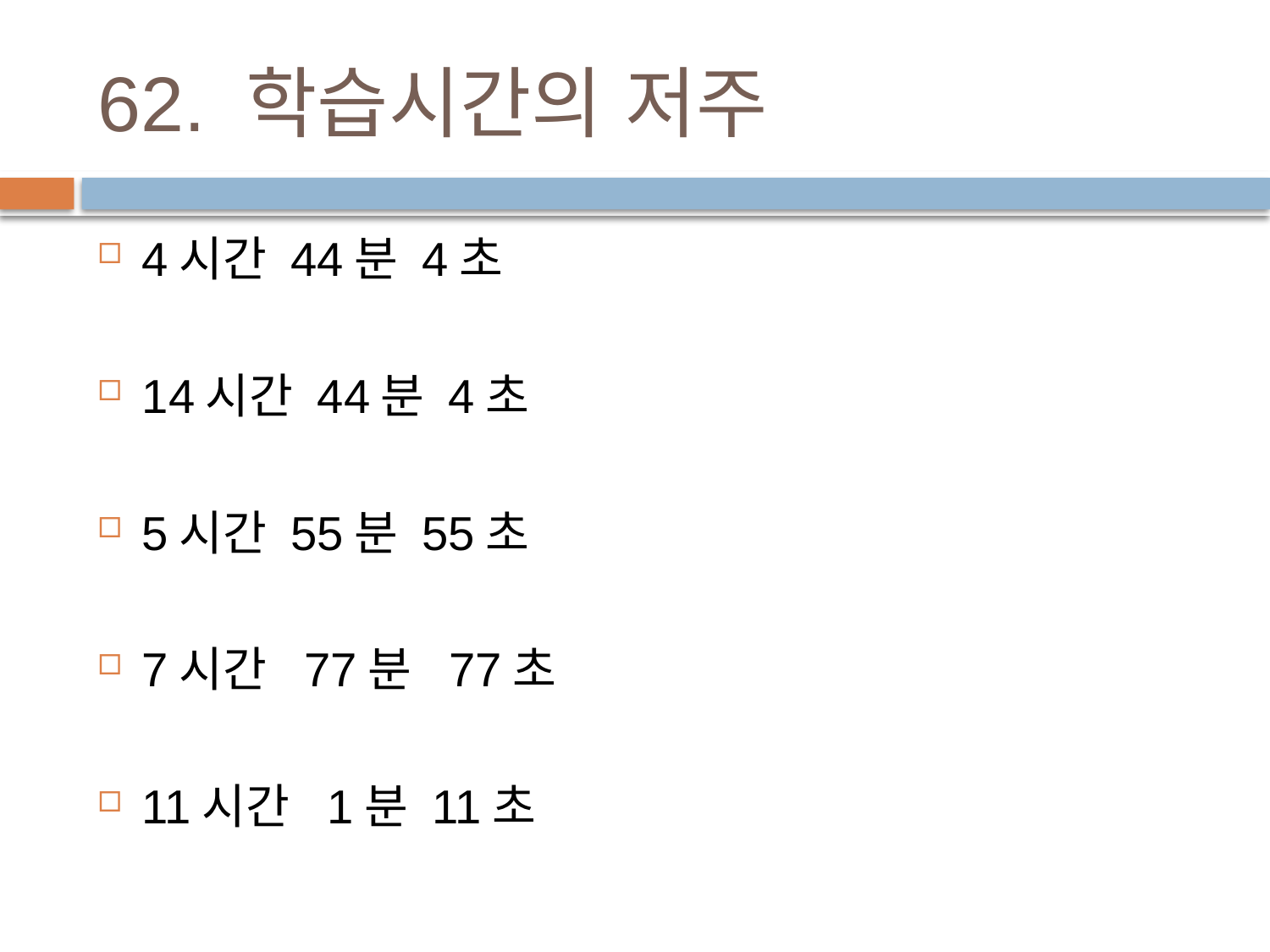

# 62. 학습시간의 저주
4시간 44분 4초

14시간 44분 4초

5시간 55분 55초

7시간  77분  77초

11시간  1분 11초